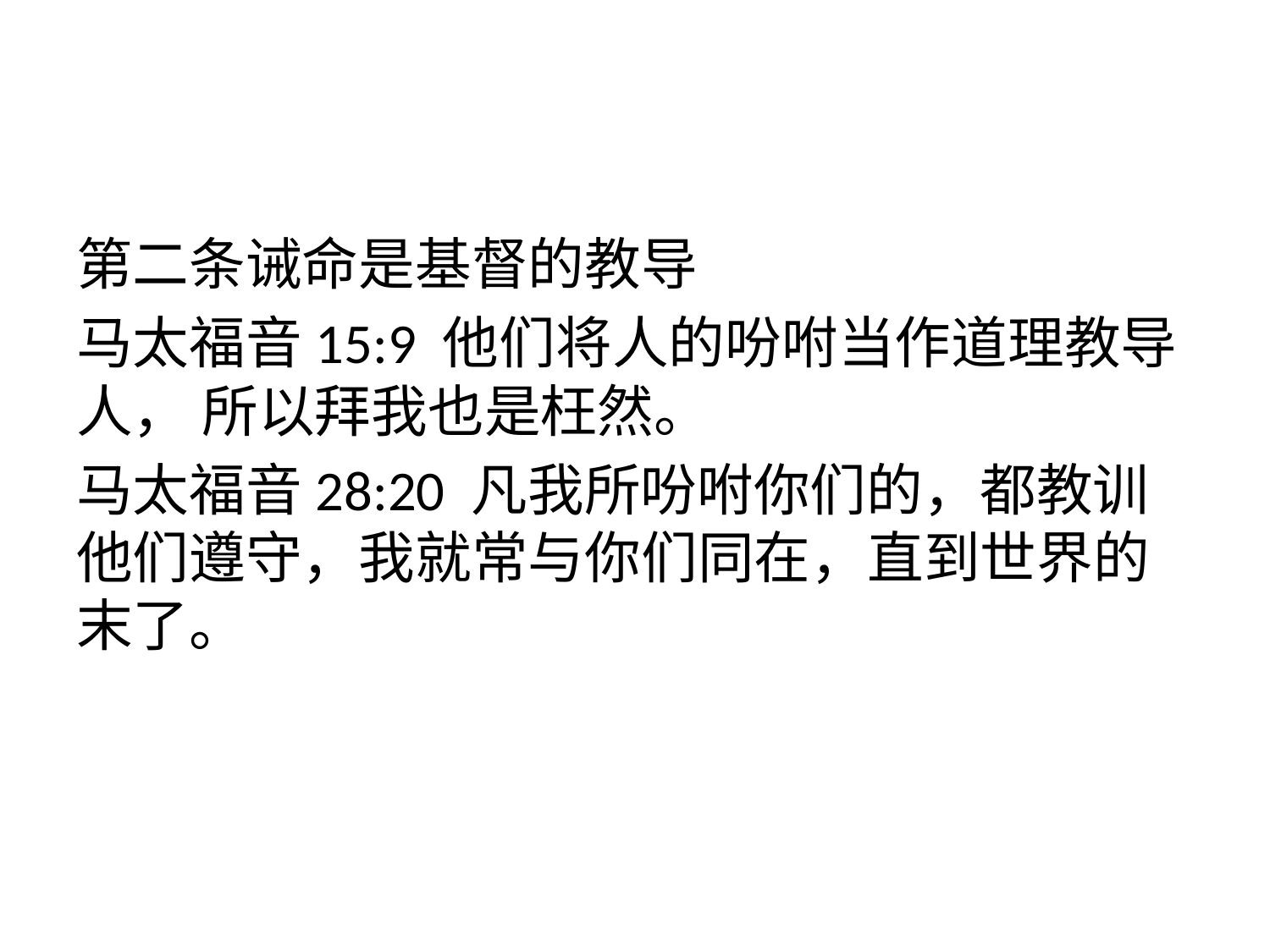

#
第二条诫命是基督的教导
马太福音15:9 他们将人的吩咐当作道理教导人， 所以拜我也是枉然。
马太福音28:20 凡我所吩咐你们的，都教训他们遵守，我就常与你们同在，直到世界的末了。